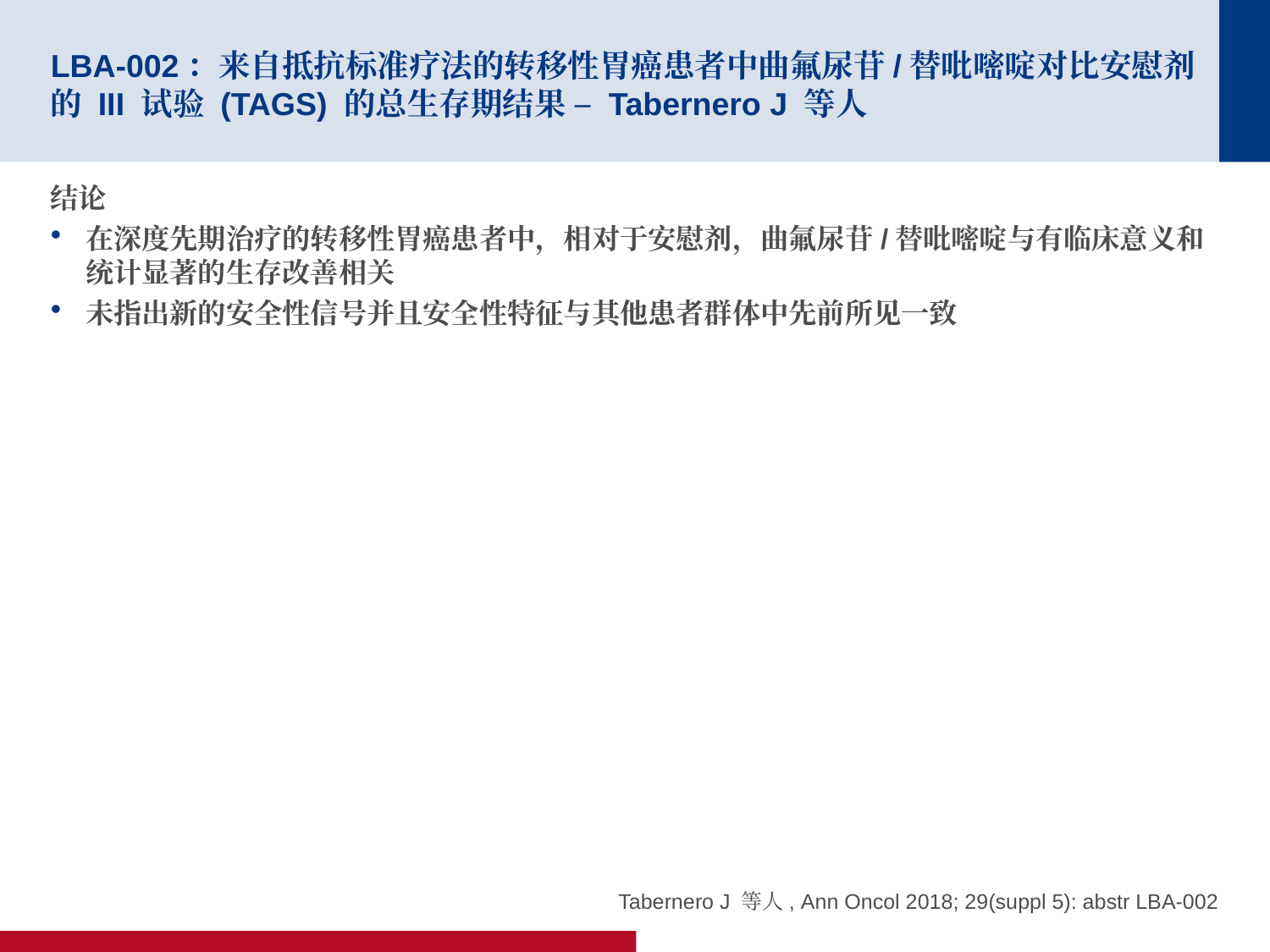

# LBA-002：来自抵抗标准疗法的转移性胃癌患者中曲氟尿苷/替吡嘧啶对比安慰剂的 III 试验 (TAGS) 的总生存期结果 – Tabernero J 等人
结论
在深度先期治疗的转移性胃癌患者中，相对于安慰剂，曲氟尿苷/替吡嘧啶与有临床意义和统计显著的生存改善相关
未指出新的安全性信号并且安全性特征与其他患者群体中先前所见一致

Tabernero J 等人, Ann Oncol 2018; 29(suppl 5): abstr LBA-002